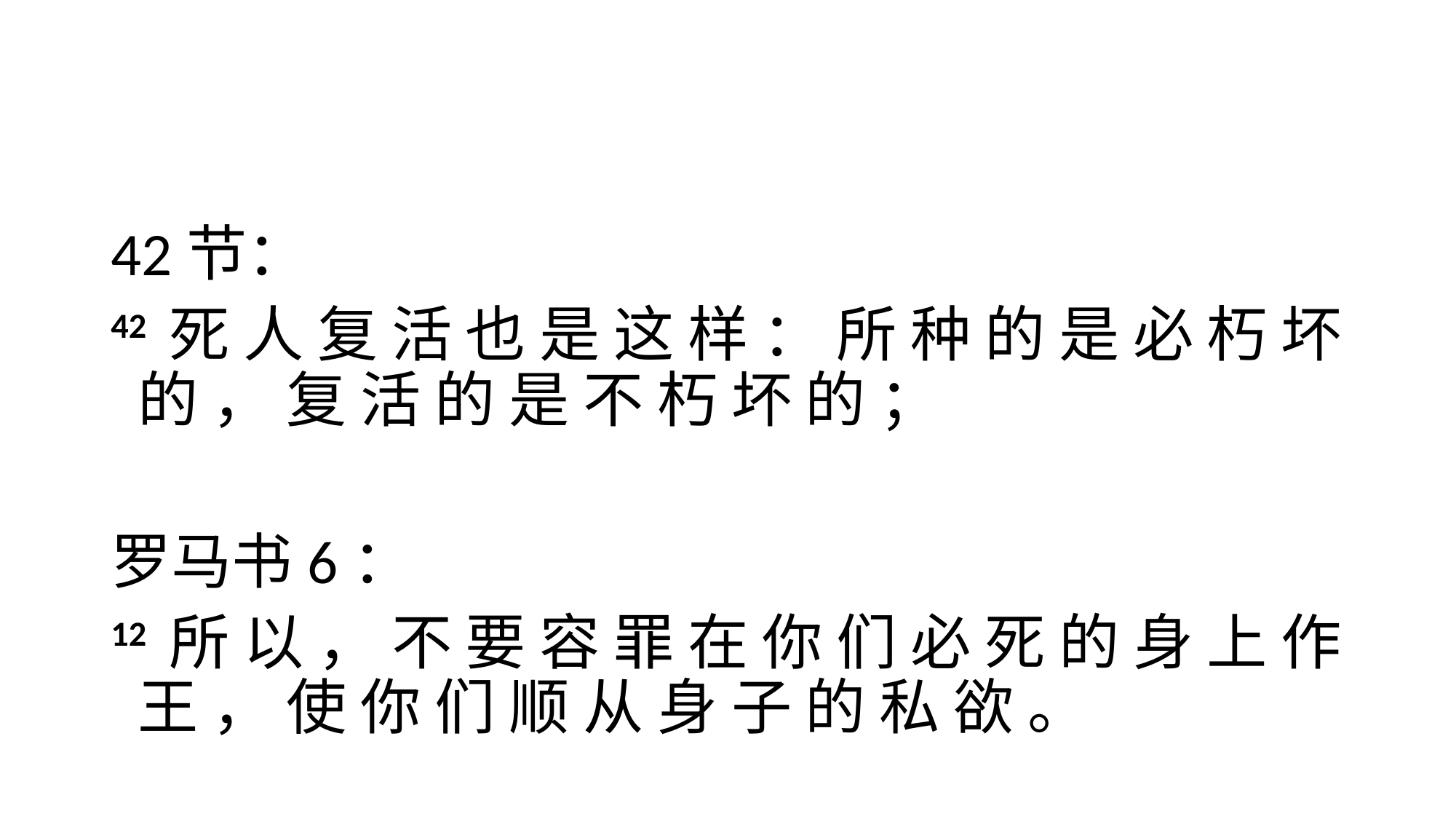

#
42节：
42 死 人 复 活 也 是 这 样 ： 所 种 的 是 必 朽 坏 的 ， 复 活 的 是 不 朽 坏 的 ；

罗马书6：
12 所 以 ， 不 要 容 罪 在 你 们 必 死 的 身 上 作 王 ， 使 你 们 顺 从 身 子 的 私 欲 。